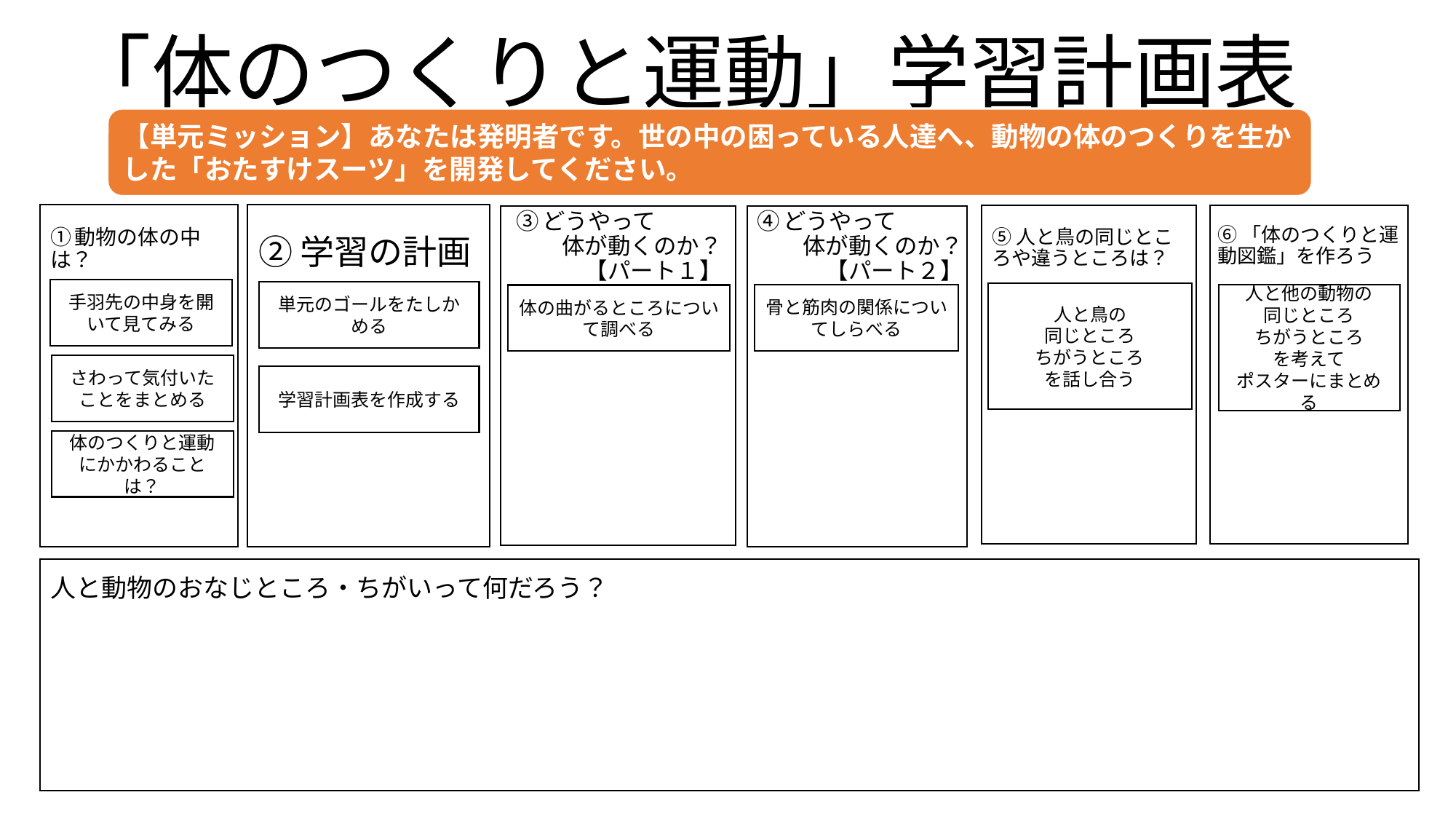

# 「体のつくりと運動」学習計画表
【単元ミッション】あなたは発明者です。世の中の困っている人達へ、動物の体のつくりを生かした「おたすけスーツ」を開発してください。
⑥「体のつくりと運動図鑑」を作ろう

⑤人と鳥の同じところや違うところは？
③どうやって
　　体が動くのか？
　　　【パート１】

④どうやって
　　体が動くのか？
　　　【パート２】

①動物の体の中は？

②学習の計画

手羽先の中身を開いて見てみる
単元のゴールをたしかめる
人と鳥の
同じところ
ちがうところ
を話し合う
骨と筋肉の関係についてしらべる
人と他の動物の
同じところ
ちがうところ
を考えて
ポスターにまとめる
体の曲がるところについて調べる
さわって気付いたことをまとめる
学習計画表を作成する
体のつくりと運動にかかわることは？

人と動物のおなじところ・ちがいって何だろう？